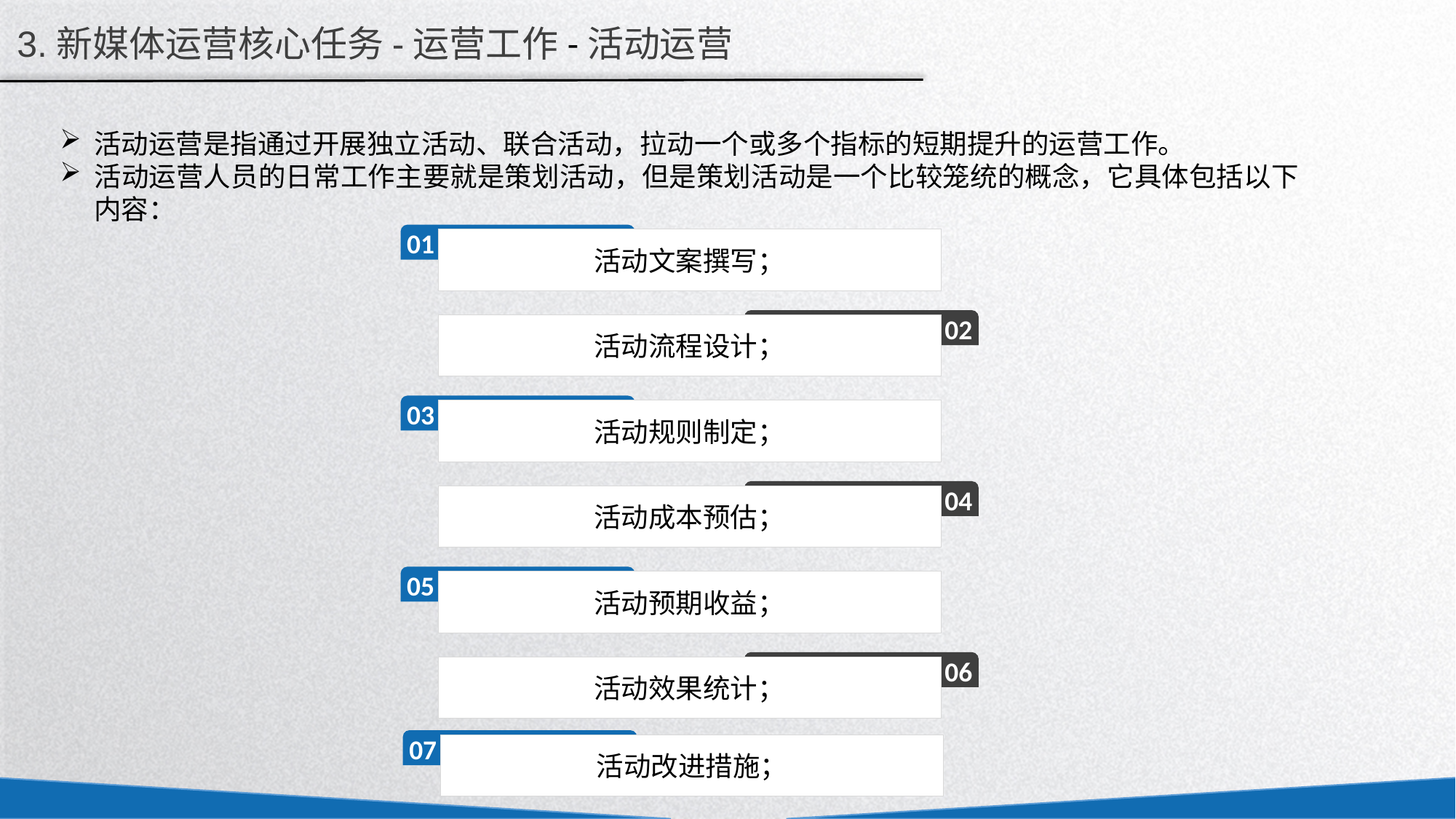

3.新媒体运营核心任务-运营工作-活动运营
活动运营是指通过开展独立活动、联合活动，拉动一个或多个指标的短期提升的运营工作。
活动运营人员的日常工作主要就是策划活动，但是策划活动是一个比较笼统的概念，它具体包括以下内容：
01
活动文案撰写；
02
活动流程设计；
03
活动规则制定；
04
活动成本预估；
05
活动预期收益；
06
活动效果统计；
07
活动改进措施；